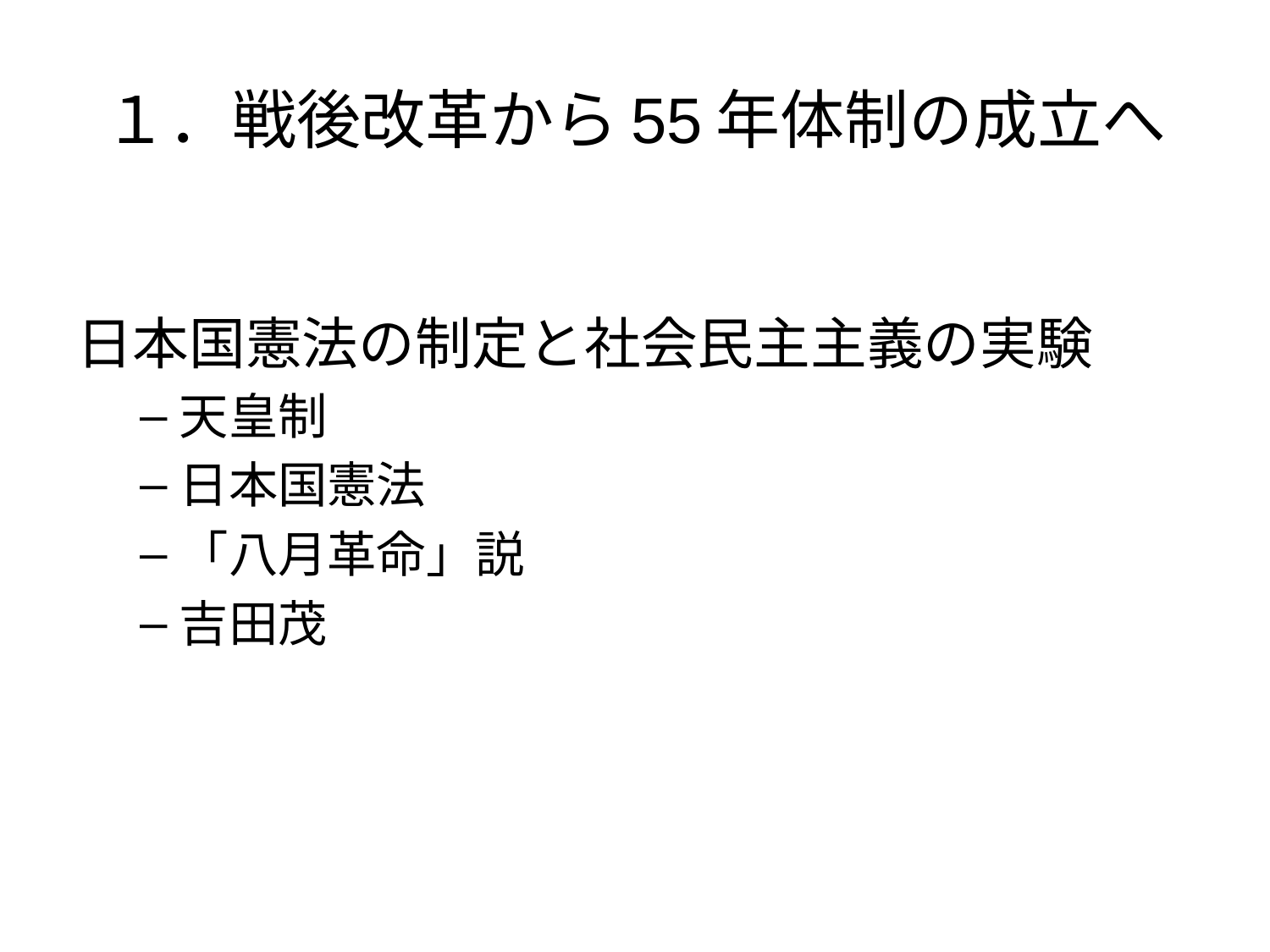

# １．戦後改革から55年体制の成立へ

日本国憲法の制定と社会民主主義の実験
天皇制
日本国憲法
「八月革命」説
吉田茂